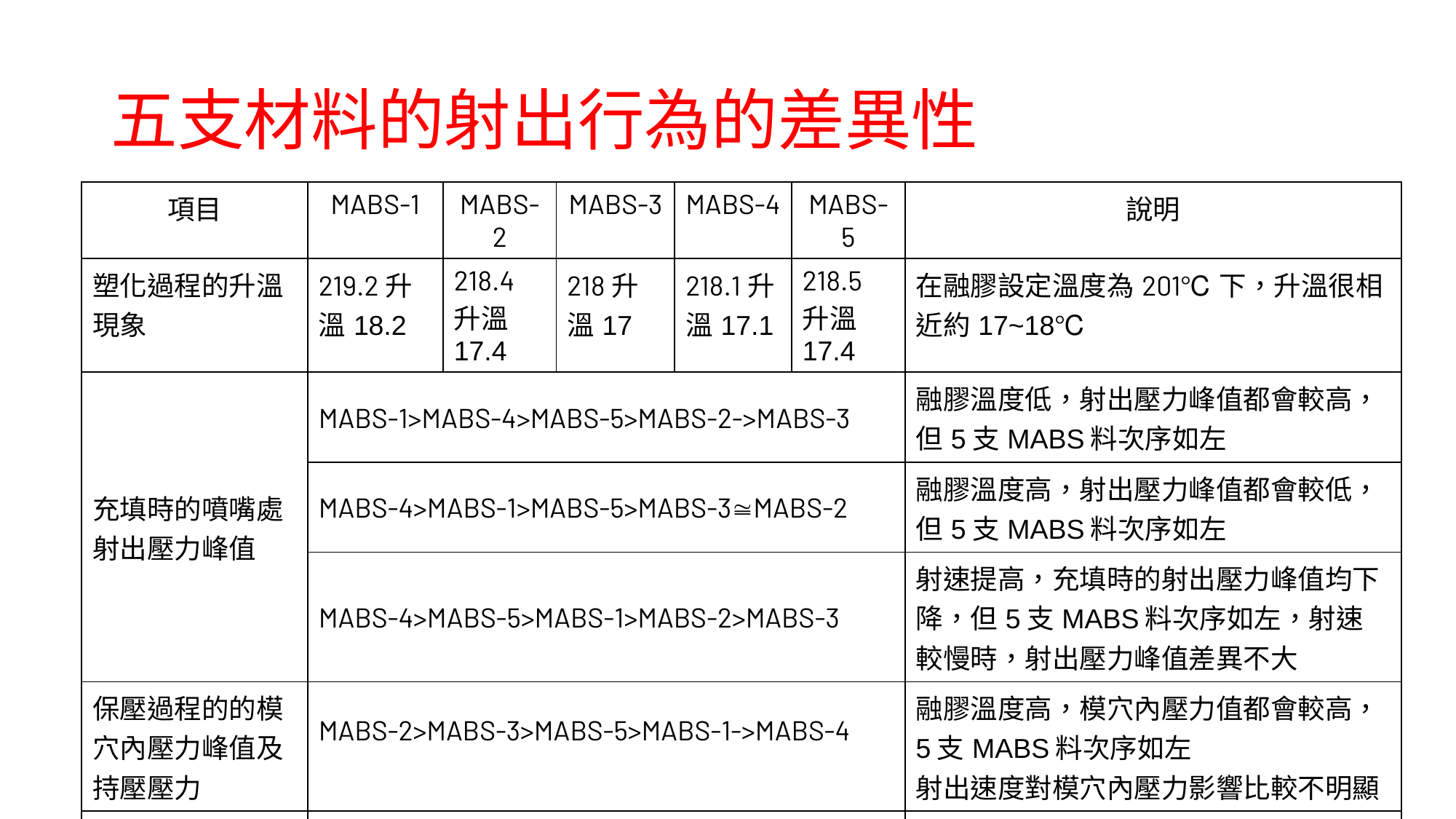

# 五支材料的射出行為的差異性
| 項目 | MABS-1 | MABS-2 | MABS-3 | MABS-4 | MABS-5 | 說明 |
| --- | --- | --- | --- | --- | --- | --- |
| 塑化過程的升溫現象 | 219.2升溫18.2 | 218.4升溫17.4 | 218升溫17 | 218.1升溫17.1 | 218.5升溫17.4 | 在融膠設定溫度為201℃下，升溫很相近約17~18℃ |
| 充填時的噴嘴處射出壓力峰值 | MABS-1>MABS-4>MABS-5>MABS-2->MABS-3 |  |  |  |  | 融膠溫度低，射出壓力峰值都會較高，但5支MABS料次序如左 |
|  | MABS-4>MABS-1>MABS-5>MABS-3≅MABS-2 |  |  |  |  | 融膠溫度高，射出壓力峰值都會較低，但5支MABS料次序如左 |
|  | MABS-4>MABS-5>MABS-1>MABS-2>MABS-3 |  |  |  |  | 射速提高，充填時的射出壓力峰值均下降，但5支MABS料次序如左，射速較慢時，射出壓力峰值差異不大 |
| 保壓過程的的模穴內壓力峰值及持壓壓力 | MABS-2>MABS-3>MABS-5>MABS-1->MABS-4 |  |  |  |  | 融膠溫度高，模穴內壓力值都會較高，5支MABS料次序如左 射出速度對模穴內壓力影響比較不明顯 |
| 重量 | MABS-5≅MABS-1>MABS-4>MABS-3≅MABS-2 |  |  |  |  |  |